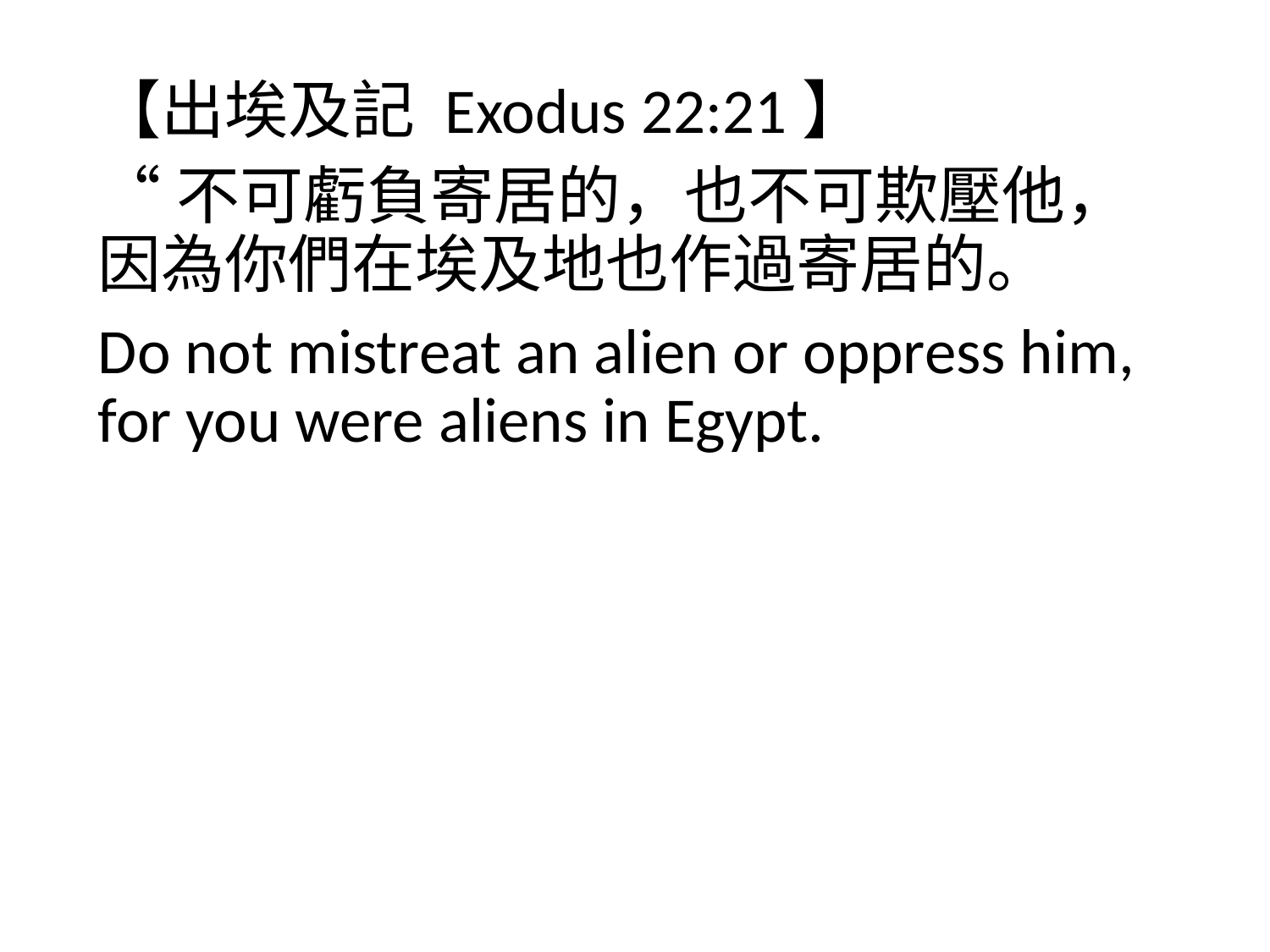

【出埃及記 Exodus 22:21】
“不可虧負寄居的，也不可欺壓他，因為你們在埃及地也作過寄居的。
Do not mistreat an alien or oppress him, for you were aliens in Egypt.